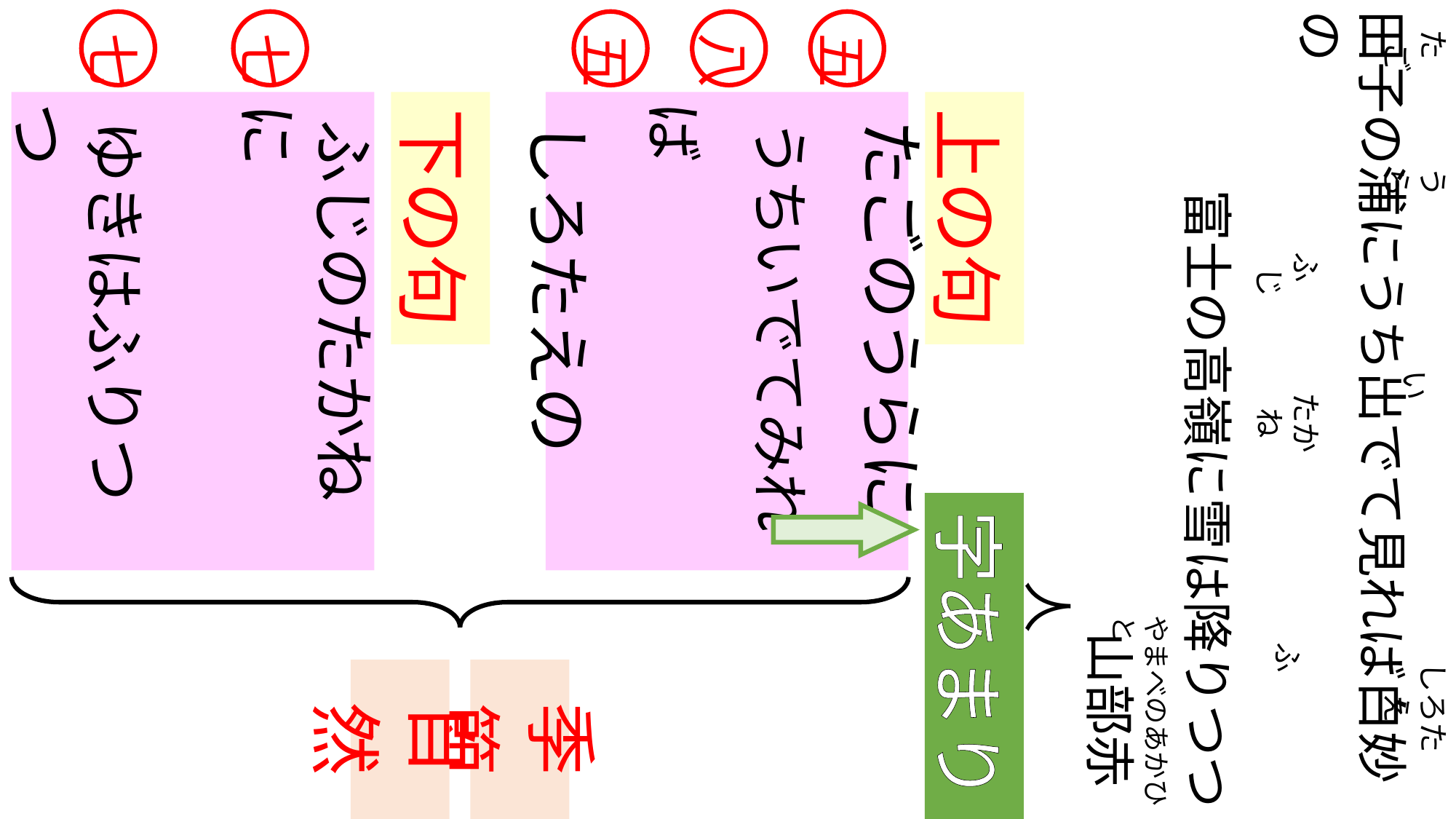

田子の浦にうち出でて見れば白妙の

富士の高嶺に雪は降りつつ
た 　ご
うら
ふ　 じ
ふ
しろたえ

　山部赤人
やまべのあかひと
たか ね
い
七
七
五
五
八
 たごのうらに
 うちいでてみれば
 しろたえの
上の句
下の句
 ふじのたかねに

 ゆきはふりつつ

字あまり
自然
季節